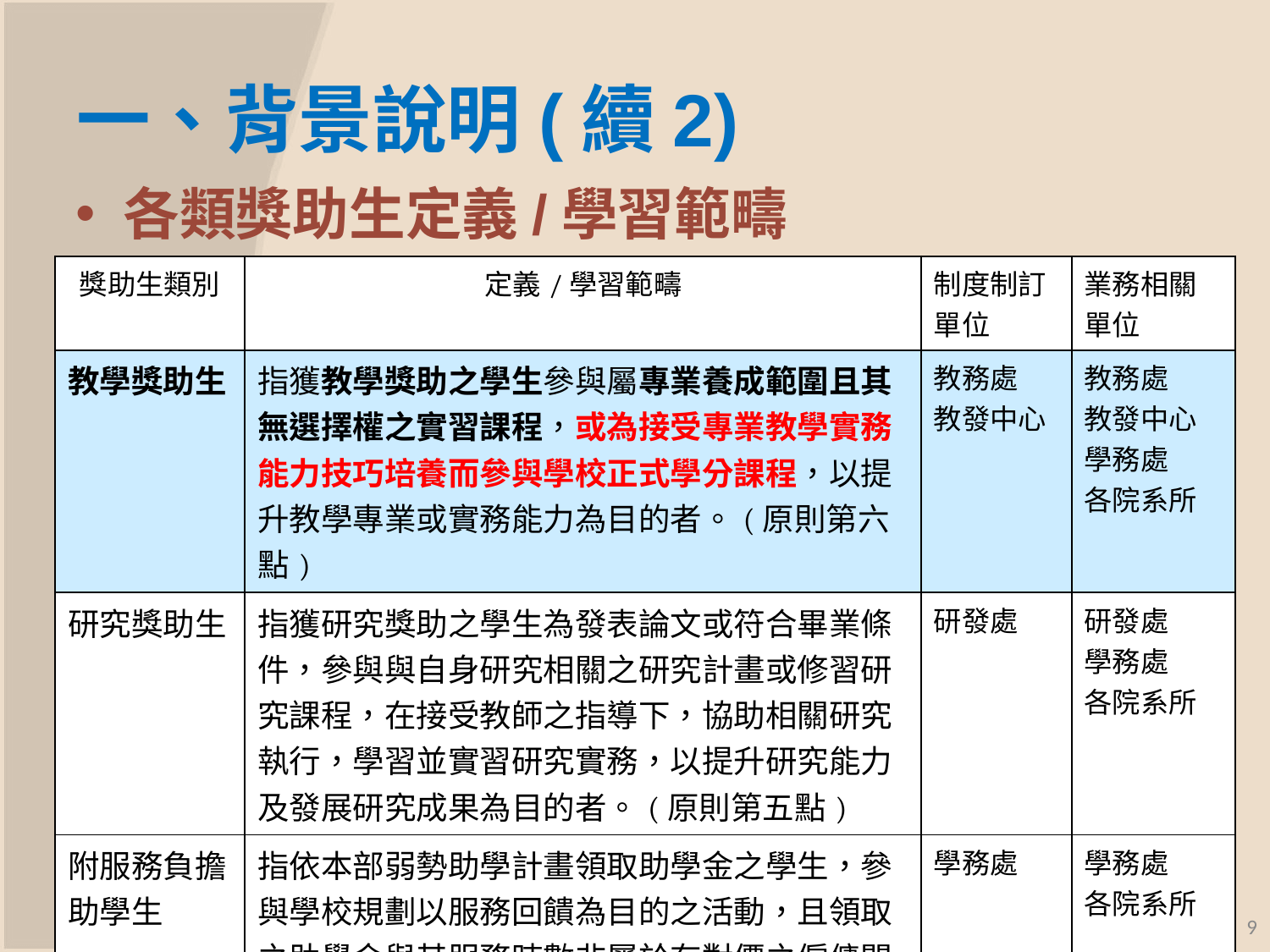

# 一、背景說明(續2)
各類獎助生定義/學習範疇
| 獎助生類別 | 定義/學習範疇 | 制度制訂單位 | 業務相關單位 |
| --- | --- | --- | --- |
| 教學獎助生 | 指獲教學獎助之學生參與屬專業養成範圍且其無選擇權之實習課程，或為接受專業教學實務能力技巧培養而參與學校正式學分課程，以提升教學專業或實務能力為目的者。(原則第六點) | 教務處 教發中心 | 教務處 教發中心 學務處 各院系所 |
| 研究獎助生 | 指獲研究獎助之學生為發表論文或符合畢業條件，參與與自身研究相關之研究計畫或修習研究課程，在接受教師之指導下，協助相關研究執行，學習並實習研究實務，以提升研究能力及發展研究成果為目的者。(原則第五點) | 研發處 | 研發處 學務處 各院系所 |
| 附服務負擔 助學生 | 指依本部弱勢助學計畫領取助學金之學生，參與學校規劃以服務回饋為目的之活動，且領取之助學金與其服務時數非屬於有對價之僱傭關係者。(原則第七點) | 學務處 | 學務處 各院系所 |
9